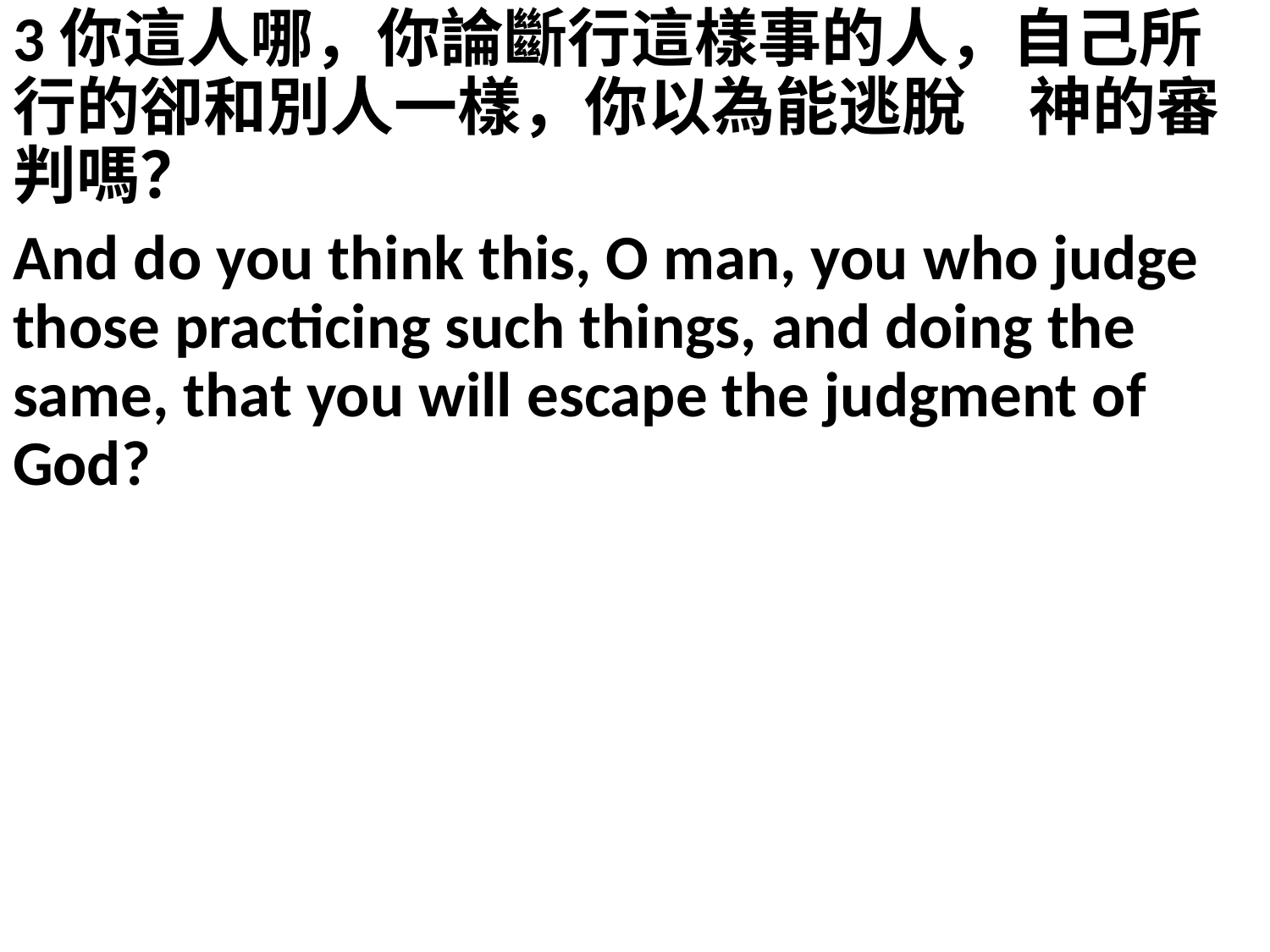

3你這人哪，你論斷行這樣事的人，自己所行的卻和別人一樣，你以為能逃脫　神的審判嗎？
And do you think this, O man, you who judge those practicing such things, and doing the same, that you will escape the judgment of God?